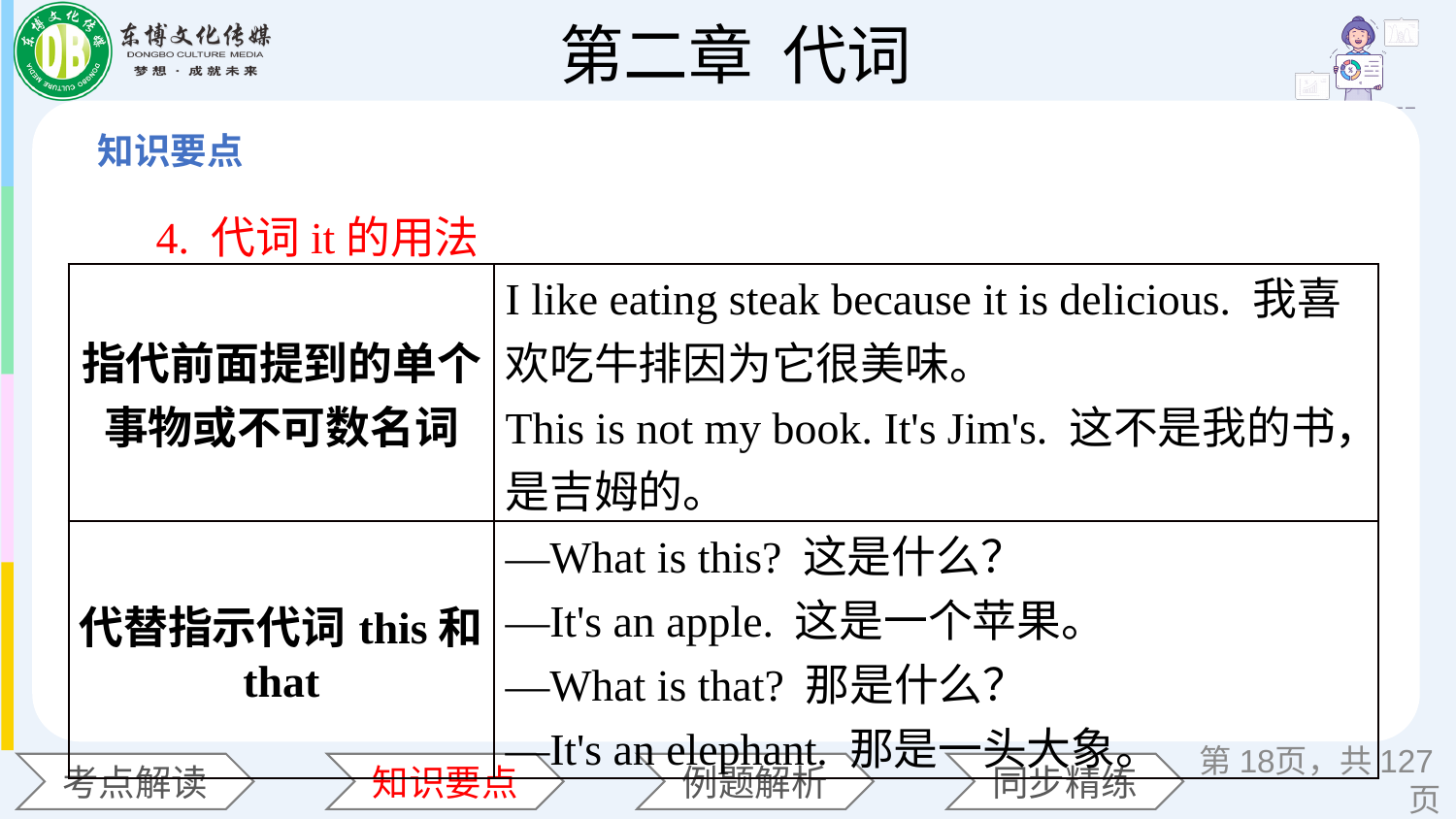

4. 代词it的用法

| 指代前面提到的单个事物或不可数名词 | I like eating steak because it is delicious. 我喜欢吃牛排因为它很美味。 This is not my book. It's Jim's. 这不是我的书，是吉姆的。 |
| --- | --- |
| 代替指示代词this和that | —What is this? 这是什么？　　　　 —It's an apple. 这是一个苹果。 —What is that? 那是什么？　　　　 —It's an elephant. 那是一头大象。 |
第18页，共127页